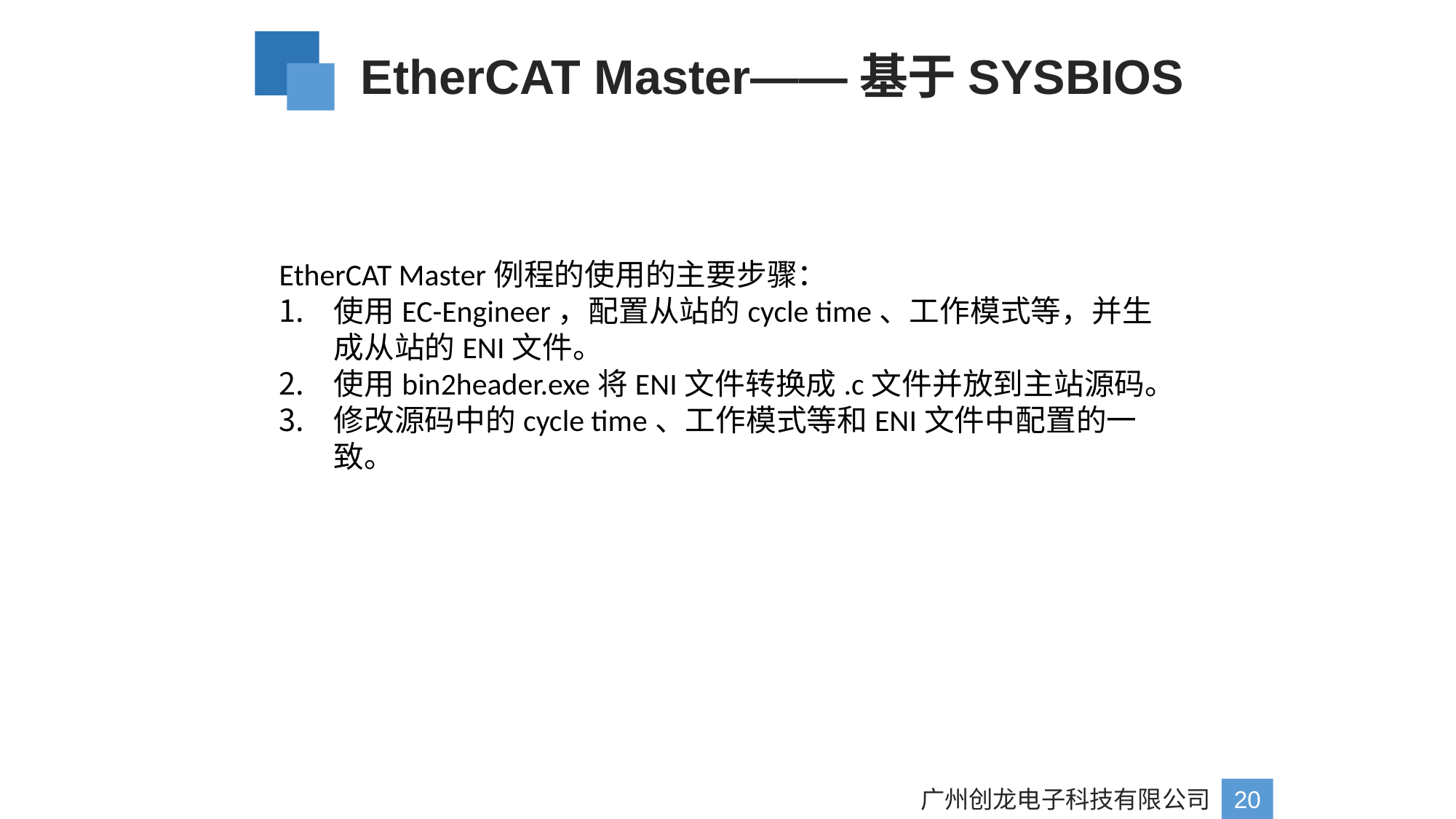

EtherCAT Master——基于SYSBIOS
EtherCAT Master例程的使用的主要步骤：
使用EC-Engineer，配置从站的cycle time、工作模式等，并生成从站的ENI文件。
使用bin2header.exe将ENI文件转换成.c文件并放到主站源码。
修改源码中的cycle time、工作模式等和ENI文件中配置的一致。
广州创龙电子科技有限公司
20